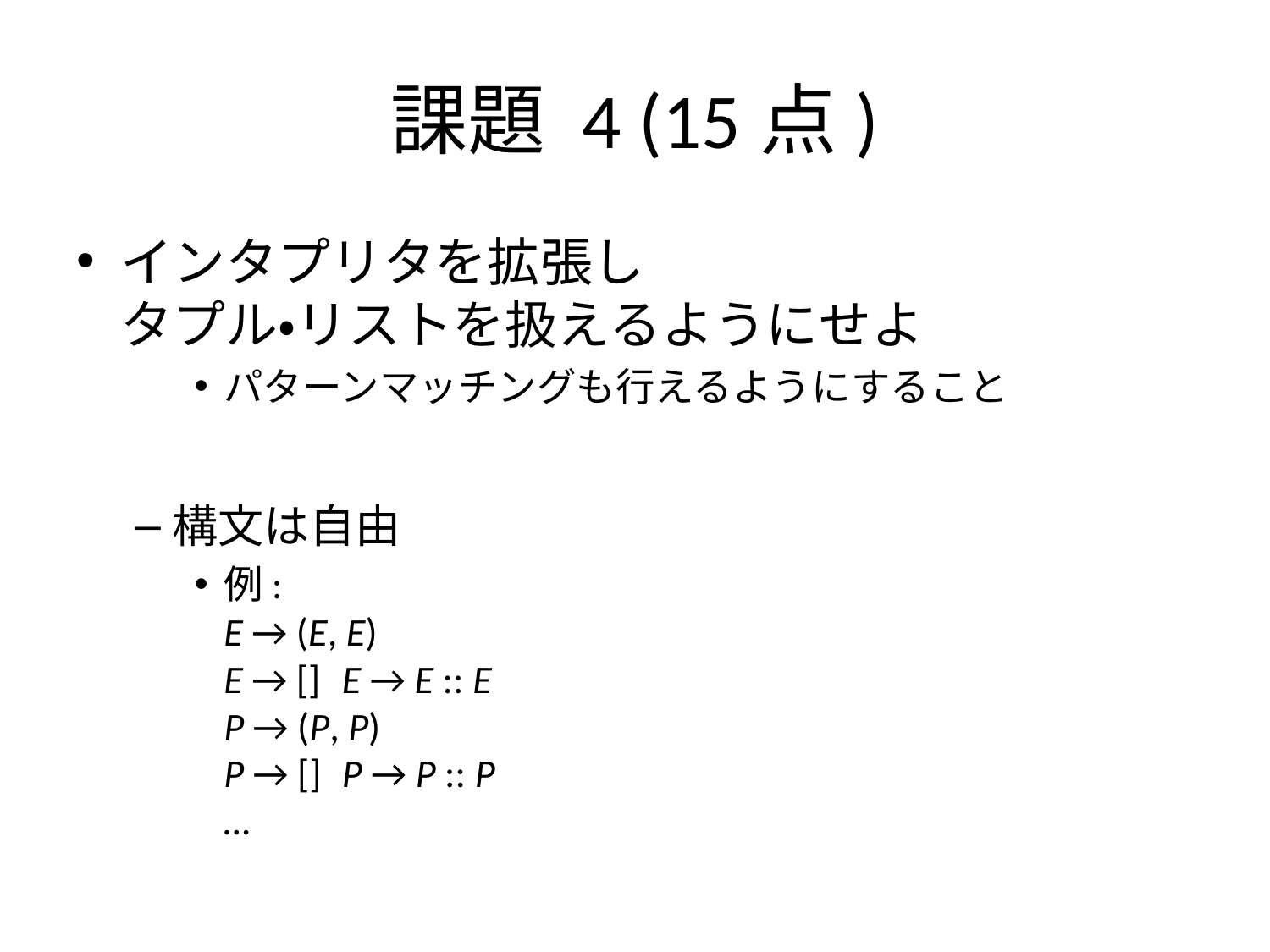

# 課題 4 (15点)
インタプリタを拡張し
タプル・リストを扱えるようにせよ
パターンマッチングも行えるようにすること

構文は自由
例:
E → (E, E)
E → []	E → E :: E
P → (P, P)
P → []	P → P :: P
…